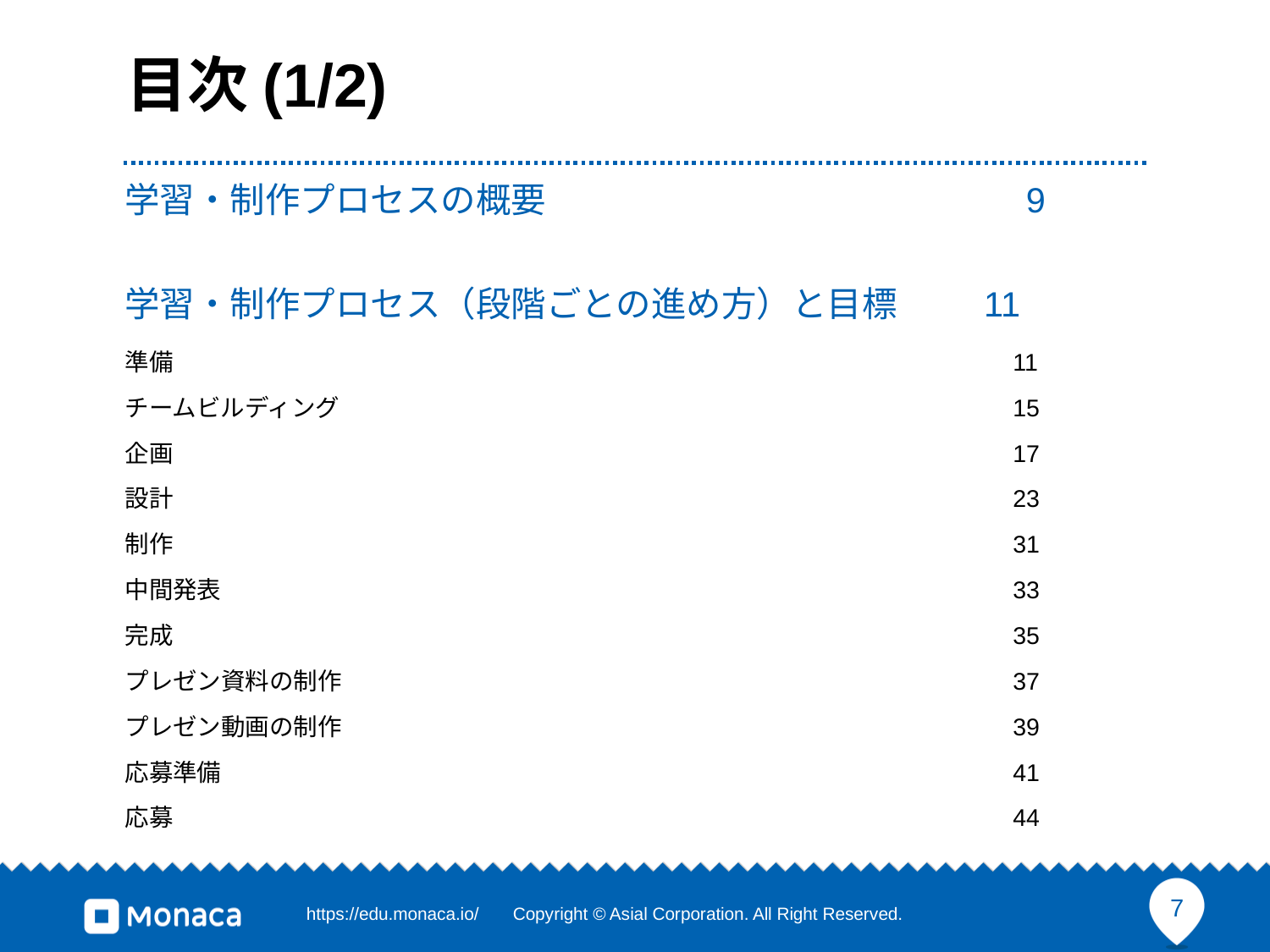

# 目次(1/2)
学習・制作プロセスの概要　	　9

学習・制作プロセス（段階ごとの進め方）と目標　	11
準備　	　11
チームビルディング　	　15
企画　	　17
設計　	　23
制作　	　31
中間発表　	　33
完成　	　35
プレゼン資料の制作　	　37
プレゼン動画の制作　	　39
応募準備　	　41
応募 	　44